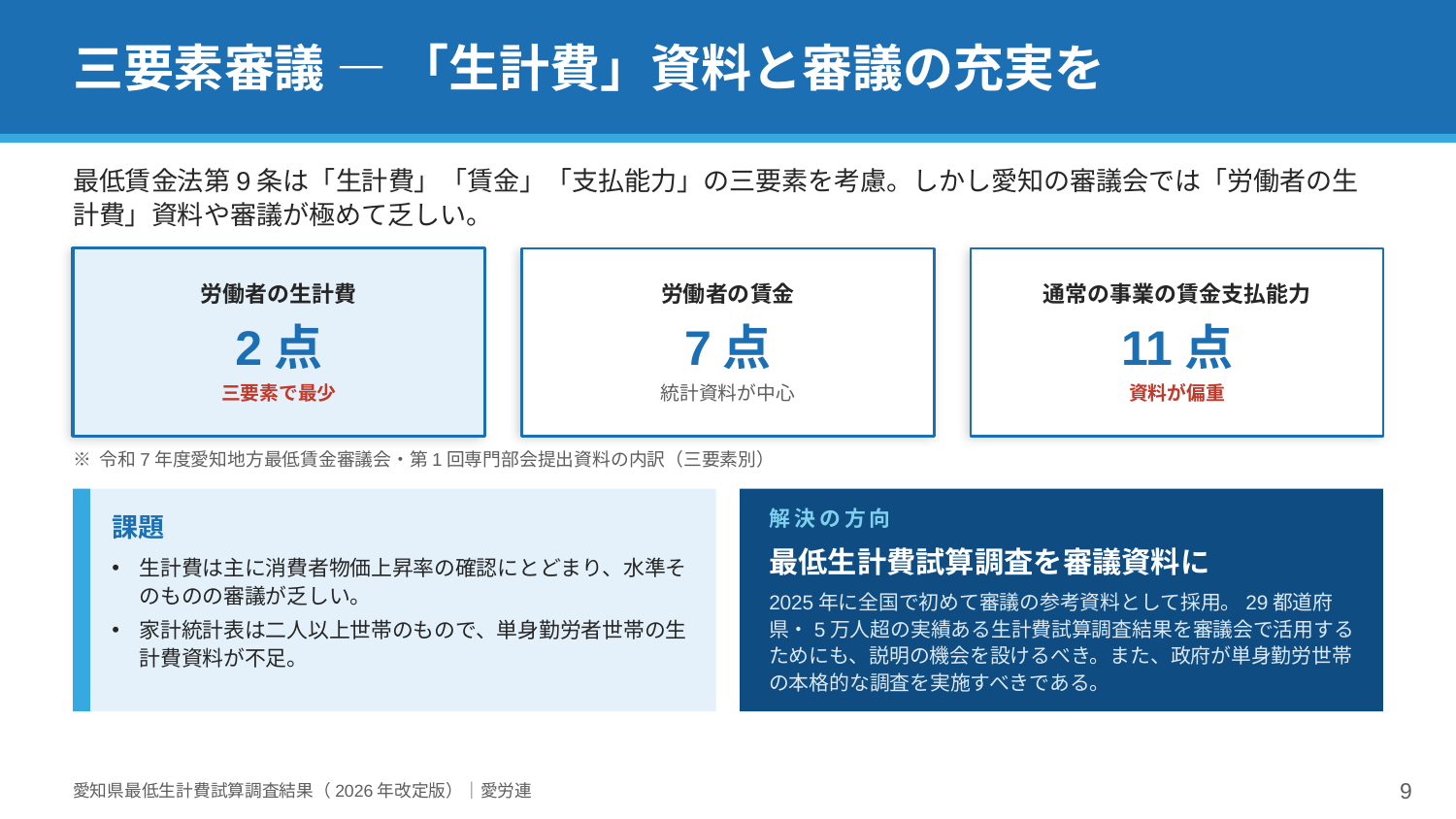

三要素審議 — 「生計費」資料と審議の充実を

最低賃金法第9条は「生計費」「賃金」「支払能力」の三要素を考慮。しかし愛知の審議会では「労働者の生計費」資料や審議が極めて乏しい。
労働者の生計費
2点
三要素で最少
労働者の賃金
7点
統計資料が中心
通常の事業の賃金支払能力
11点
資料が偏重
※ 令和7年度愛知地方最低賃金審議会・第1回専門部会提出資料の内訳（三要素別）

解決の方向
最低生計費試算調査を審議資料に
2025年に全国で初めて審議の参考資料として採用。29都道府県・5万人超の実績ある生計費試算調査結果を審議会で活用するためにも、説明の機会を設けるべき。また、政府が単身勤労世帯の本格的な調査を実施すべきである。
課題
生計費は主に消費者物価上昇率の確認にとどまり、水準そのものの審議が乏しい。
家計統計表は二人以上世帯のもので、単身勤労者世帯の生計費資料が不足。
愛知県最低生計費試算調査結果（2026年改定版）｜愛労連
9